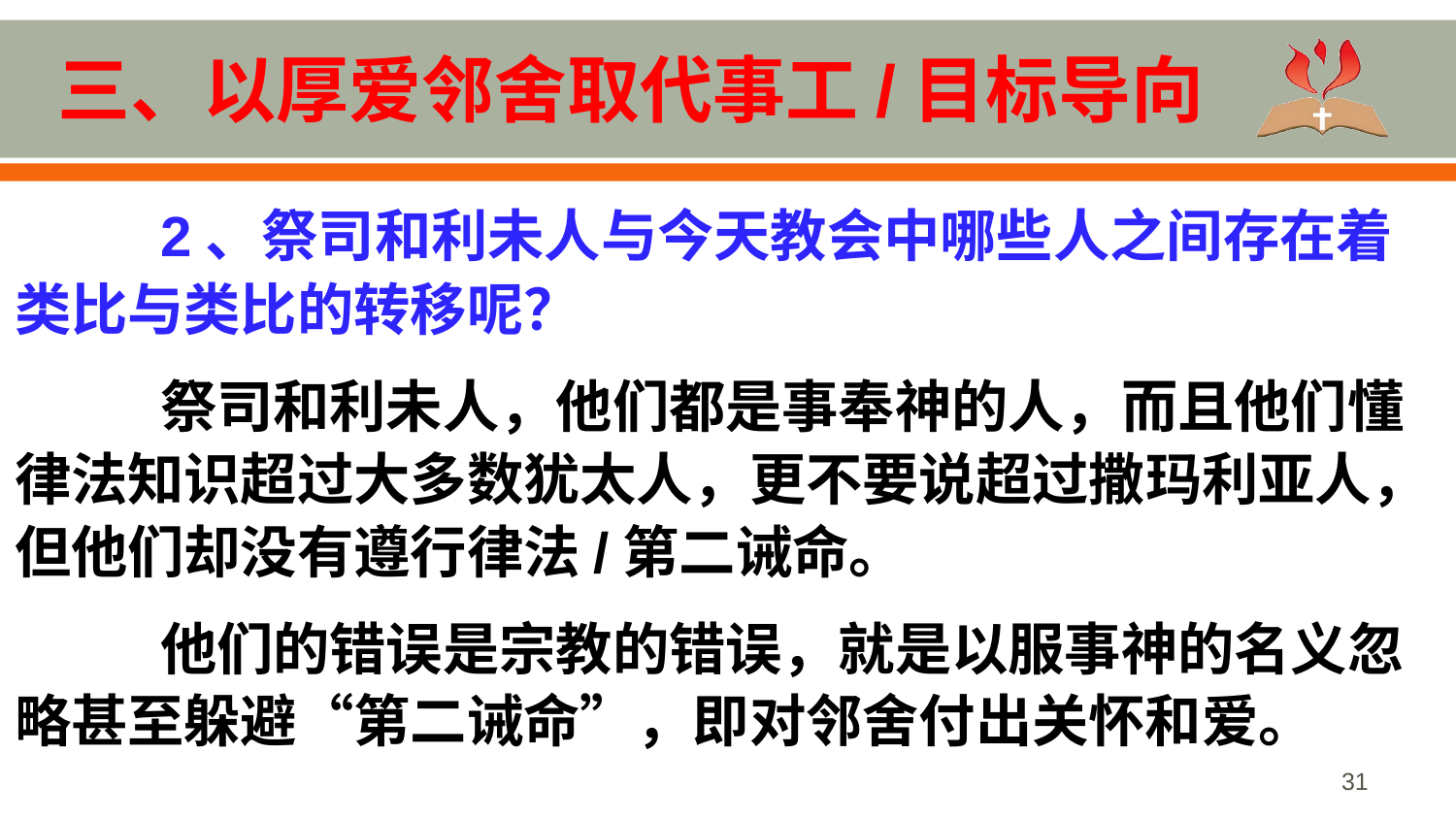

# 三、以厚爱邻舍取代事工/目标导向
	2、祭司和利未人与今天教会中哪些人之间存在着类比与类比的转移呢？
	祭司和利未人，他们都是事奉神的人，而且他们懂律法知识超过大多数犹太人，更不要说超过撒玛利亚人，但他们却没有遵行律法/第二诫命。
	他们的错误是宗教的错误，就是以服事神的名义忽略甚至躲避“第二诫命”，即对邻舍付出关怀和爱。

31